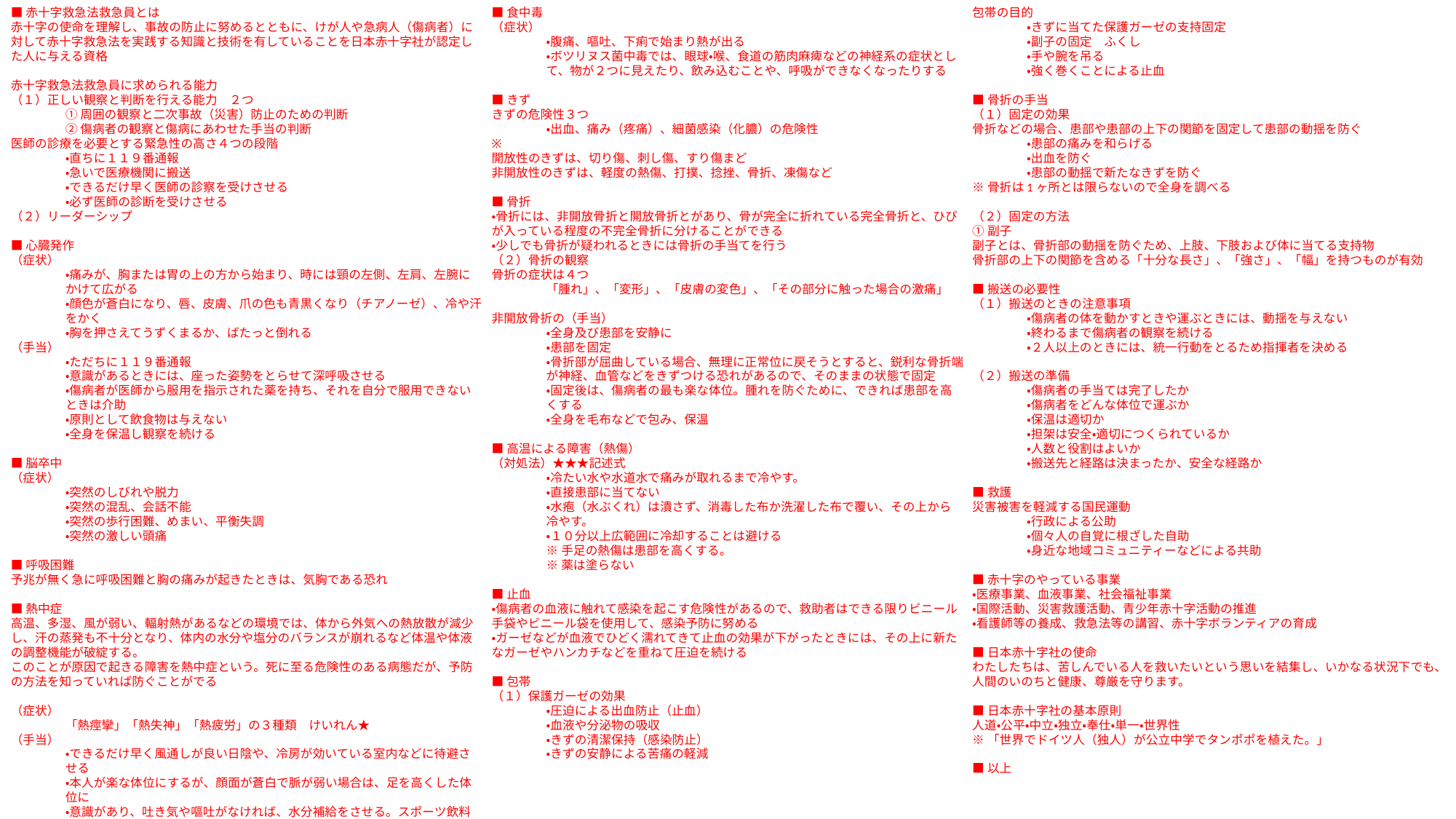

■赤十字救急法救急員とは
赤十字の使命を理解し、事故の防止に努めるとともに、けが人や急病人（傷病者）に対して赤十字救急法を実践する知識と技術を有していることを日本赤十字社が認定した人に与える資格

赤十字救急法救急員に求められる能力
（１）正しい観察と判断を行える能力　２つ
①周囲の観察と二次事故（災害）防止のための判断
②傷病者の観察と傷病にあわせた手当の判断
医師の診療を必要とする緊急性の高さ４つの段階
・直ちに１１９番通報
・急いで医療機関に搬送
・できるだけ早く医師の診察を受けさせる
・必ず医師の診断を受けさせる
（２）リーダーシップ

■心臓発作
（症状）
・痛みが、胸または胃の上の方から始まり、時には頸の左側、左肩、左腕にかけて広がる
・顔色が蒼白になり、唇、皮膚、爪の色も青黒くなり（チアノーゼ）、冷や汗をかく
・胸を押さえてうずくまるか、ばたっと倒れる
（手当）
・ただちに１１９番通報
・意識があるときには、座った姿勢をとらせて深呼吸させる
・傷病者が医師から服用を指示された薬を持ち、それを自分で服用できないときは介助
・原則として飲食物は与えない
・全身を保温し観察を続ける

■脳卒中
（症状）
・突然のしびれや脱力
・突然の混乱、会話不能
・突然の歩行困難、めまい、平衡失調
・突然の激しい頭痛

■呼吸困難
予兆が無く急に呼吸困難と胸の痛みが起きたときは、気胸である恐れ

■熱中症
高温、多湿、風が弱い、輻射熱があるなどの環境では、体から外気への熱放散が減少し、汗の蒸発も不十分となり、体内の水分や塩分のバランスが崩れるなど体温や体液の調整機能が破綻する。
このことが原因で起きる障害を熱中症という。死に至る危険性のある病態だが、予防の方法を知っていれば防ぐことがでる

（症状）
「熱痙攣」「熱失神」「熱疲労」の３種類　けいれん★
（手当）
・できるだけ早く風通しが良い日陰や、冷房が効いている室内などに待避させる
・本人が楽な体位にするが、顔面が蒼白で脈が弱い場合は、足を高くした体位に
・意識があり、吐き気や嘔吐がなければ、水分補給をさせる。スポーツ飲料か薄い食塩水など

■食中毒
（症状）
・腹痛、嘔吐、下痢で始まり熱が出る
・ボツリヌス菌中毒では、眼球・喉、食道の筋肉麻痺などの神経系の症状として、物が２つに見えたり、飲み込むことや、呼吸ができなくなったりする

■きず
きずの危険性３つ
・出血、痛み（疼痛）、細菌感染（化膿）の危険性
※
開放性のきずは、切り傷、刺し傷、すり傷まど
非開放性のきずは、軽度の熱傷、打撲、捻挫、骨折、凍傷など

■骨折
・骨折には、非開放骨折と開放骨折とがあり、骨が完全に折れている完全骨折と、ひびが入っている程度の不完全骨折に分けることができる
・少しでも骨折が疑われるときには骨折の手当てを行う
（２）骨折の観察
骨折の症状は４つ
「腫れ」、「変形」、「皮膚の変色」、「その部分に触った場合の激痛」

非開放骨折の（手当）
・全身及び患部を安静に
・患部を固定
・骨折部が屈曲している場合、無理に正常位に戻そうとすると、鋭利な骨折端が神経、血管などをきずつける恐れがあるので、そのままの状態で固定
・固定後は、傷病者の最も楽な体位。腫れを防ぐために、できれば患部を高くする
・全身を毛布などで包み、保温

■高温による障害（熱傷）
（対処法）★★★記述式
・冷たい水や水道水で痛みが取れるまで冷やす。
・直接患部に当てない
・水疱（水ぶくれ）は潰さず、消毒した布か洗濯した布で覆い、その上から冷やす。
・１０分以上広範囲に冷却することは避ける
※手足の熱傷は患部を高くする。
※薬は塗らない

■止血
・傷病者の血液に触れて感染を起こす危険性があるので、救助者はできる限りビニール手袋やビニール袋を使用して、感染予防に努める
・ガーゼなどが血液でひどく濡れてきて止血の効果が下がったときには、その上に新たなガーゼやハンカチなどを重ねて圧迫を続ける

■包帯
（１）保護ガーゼの効果
・圧迫による出血防止（止血）
・血液や分泌物の吸収
・きずの清潔保持（感染防止）
・きずの安静による苦痛の軽減

（２）包帯
包帯の目的
・きずに当てた保護ガーゼの支持固定
・副子の固定　ふくし
・手や腕を吊る
・強く巻くことによる止血

■骨折の手当
（１）固定の効果
骨折などの場合、患部や患部の上下の関節を固定して患部の動揺を防ぐ
・患部の痛みを和らげる
・出血を防ぐ
・患部の動揺で新たなきずを防ぐ
※骨折は1ヶ所とは限らないので全身を調べる

（２）固定の方法
①副子
副子とは、骨折部の動揺を防ぐため、上肢、下肢および体に当てる支持物
骨折部の上下の関節を含める「十分な長さ」、「強さ」、「幅」を持つものが有効

■搬送の必要性
（１）搬送のときの注意事項
・傷病者の体を動かすときや運ぶときには、動揺を与えない
・終わるまで傷病者の観察を続ける
・２人以上のときには、統一行動をとるため指揮者を決める

（２）搬送の準備
・傷病者の手当ては完了したか
・傷病者をどんな体位で運ぶか
・保温は適切か
・担架は安全・適切につくられているか
・人数と役割はよいか
・搬送先と経路は決まったか、安全な経路か

■救護
災害被害を軽減する国民運動
・行政による公助
・個々人の自覚に根ざした自助
・身近な地域コミュニティーなどによる共助

■赤十字のやっている事業
・医療事業、血液事業、社会福祉事業
・国際活動、災害救護活動、青少年赤十字活動の推進
・看護師等の養成、救急法等の講習、赤十字ボランティアの育成

■日本赤十字社の使命
わたしたちは、苦しんでいる人を救いたいという思いを結集し、いかなる状況下でも、人間のいのちと健康、尊厳を守ります。

■日本赤十字社の基本原則
人道・公平・中立・独立・奉仕・単一・世界性
※「世界でドイツ人（独人）が公立中学でタンポポを植えた。」

■以上